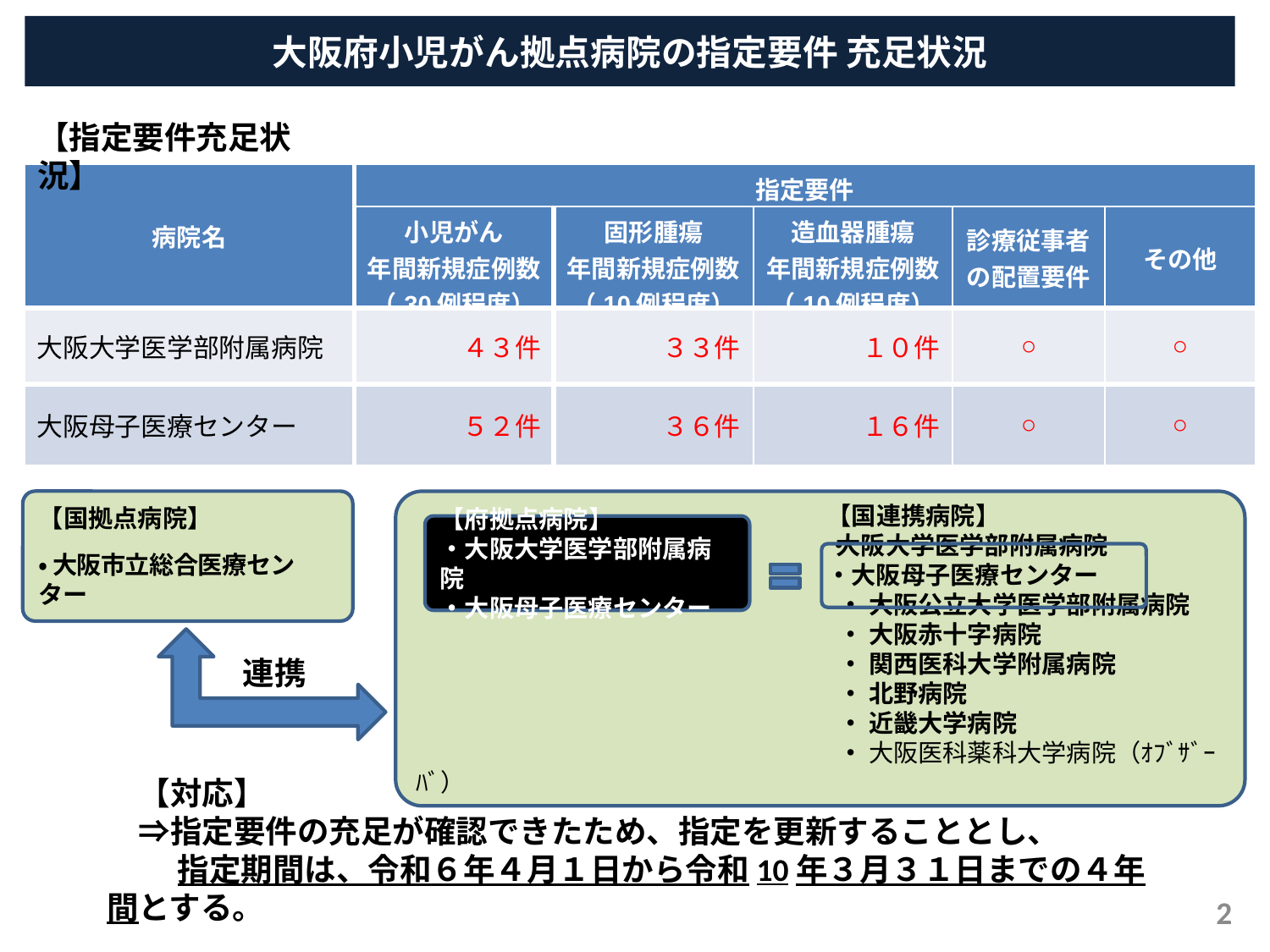

大阪府小児がん拠点病院の指定要件 充足状況
【指定要件充足状況】
| 病院名 | 指定要件 |  |  |  |  |
| --- | --- | --- | --- | --- | --- |
|  | 小児がん 年間新規症例数 （30例程度） | 固形腫瘍 年間新規症例数 （10例程度） | 造血器腫瘍 年間新規症例数 （10例程度） | 診療従事者の配置要件 | その他 |
| 大阪大学医学部附属病院 | ４３件 | ３３件 | １０件 | ○ | ○ |
| 大阪母子医療センター | ５２件 | ３６件 | １６件 | ○ | ○ |
【国連携病院】
・大阪大学医学部附属病院
・大阪母子医療センター
　・ 大阪公立大学医学部附属病院
　・ 大阪赤十字病院
　・ 関西医科大学附属病院
　・ 北野病院
　・ 近畿大学病院
　・ 大阪医科薬科大学病院（ｵﾌﾞｻﾞｰﾊﾞ）
【国拠点病院】

・ 大阪市立総合医療センター
【府拠点病院】
・大阪大学医学部附属病院
・大阪母子医療センター

連携
　【対応】
　⇒指定要件の充足が確認できたため、指定を更新することとし、
　　 指定期間は、令和６年４月１日から令和10年３月３１日までの４年間とする。
2